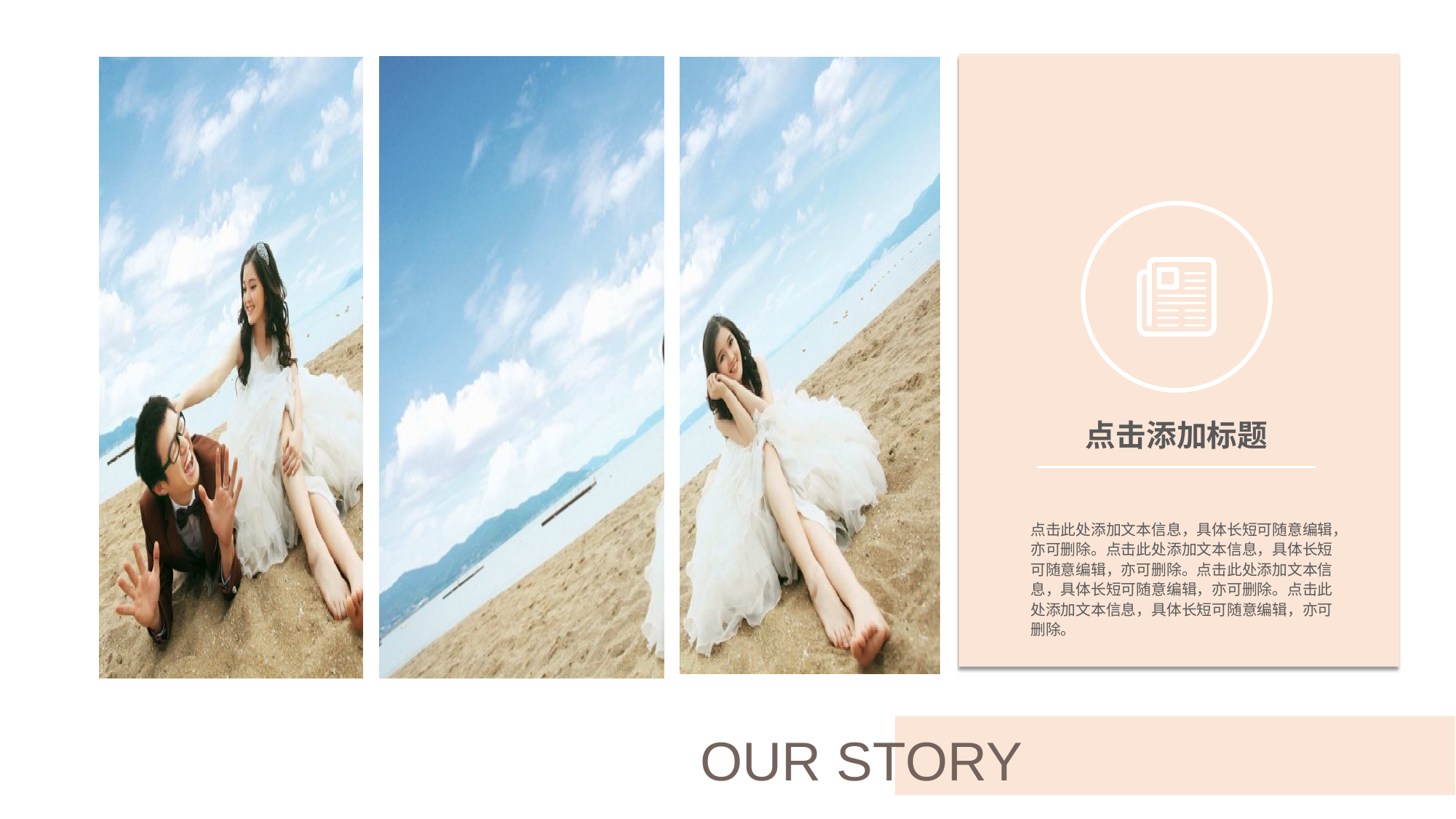

点击添加标题
点击此处添加文本信息，具体长短可随意编辑，亦可删除。点击此处添加文本信息，具体长短可随意编辑，亦可删除。点击此处添加文本信息，具体长短可随意编辑，亦可删除。点击此处添加文本信息，具体长短可随意编辑，亦可删除。

OUR STORY